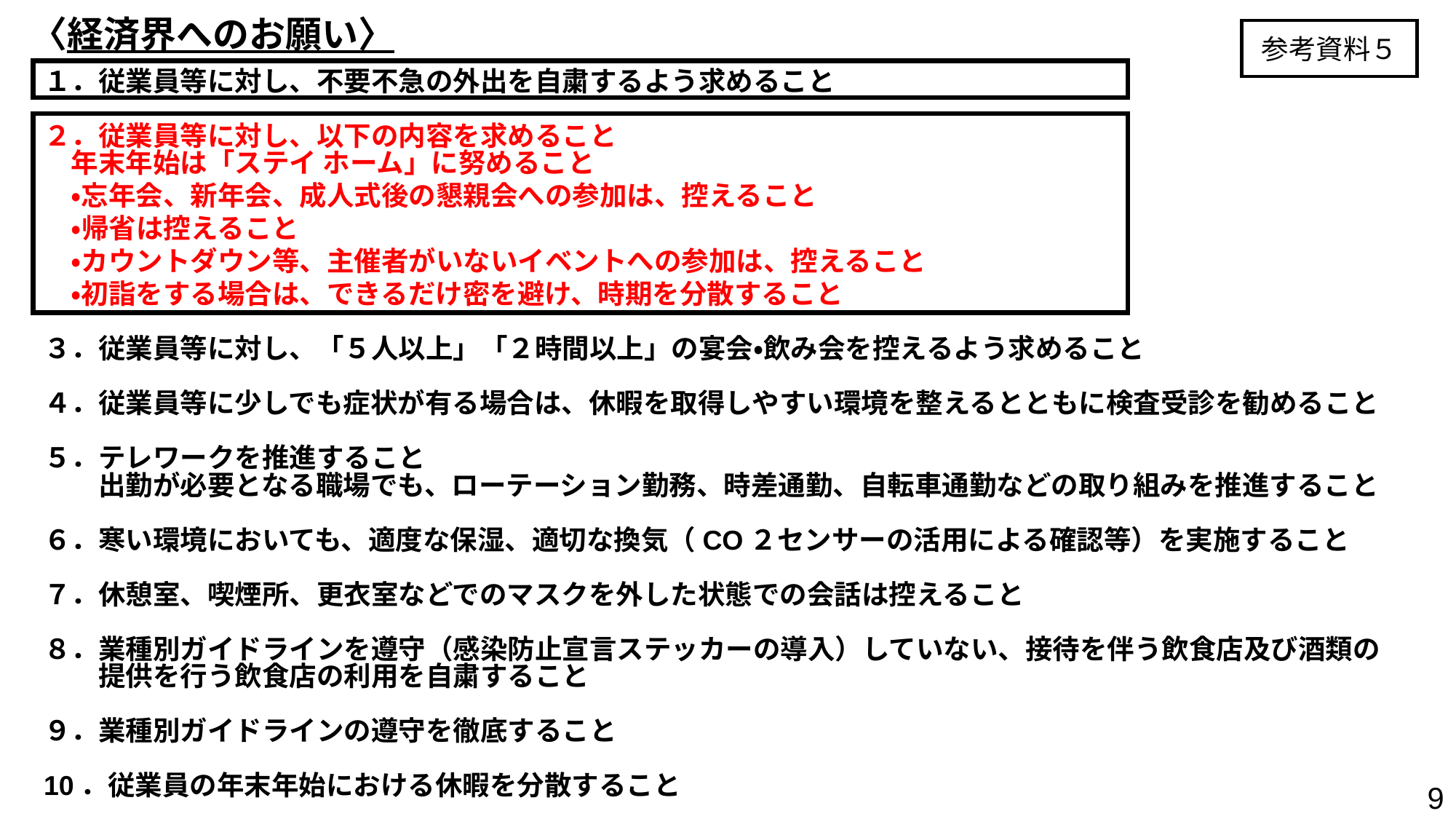

〈経済界へのお願い〉
参考資料５

１．従業員等に対し、不要不急の外出を自粛するよう求めること

２．従業員等に対し、以下の内容を求めること
　年末年始は「ステイ ホーム」に努めること
　・忘年会、新年会、成人式後の懇親会への参加は、控えること
　・帰省は控えること
　・カウントダウン等、主催者がいないイベントへの参加は、控えること
　・初詣をする場合は、できるだけ密を避け、時期を分散すること

３．従業員等に対し、「５人以上」「２時間以上」の宴会・飲み会を控えるよう求めること

４．従業員等に少しでも症状が有る場合は、休暇を取得しやすい環境を整えるとともに検査受診を勧めること

５．テレワークを推進すること
　　出勤が必要となる職場でも、ローテーション勤務、時差通勤、自転車通勤などの取り組みを推進すること

６．寒い環境においても、適度な保湿、適切な換気（CO２センサーの活用による確認等）を実施すること

７．休憩室、喫煙所、更衣室などでのマスクを外した状態での会話は控えること

８．業種別ガイドラインを遵守（感染防止宣言ステッカーの導入）していない、接待を伴う飲食店及び酒類の
　　提供を行う飲食店の利用を自粛すること

９．業種別ガイドラインの遵守を徹底すること

10．従業員の年末年始における休暇を分散すること

9